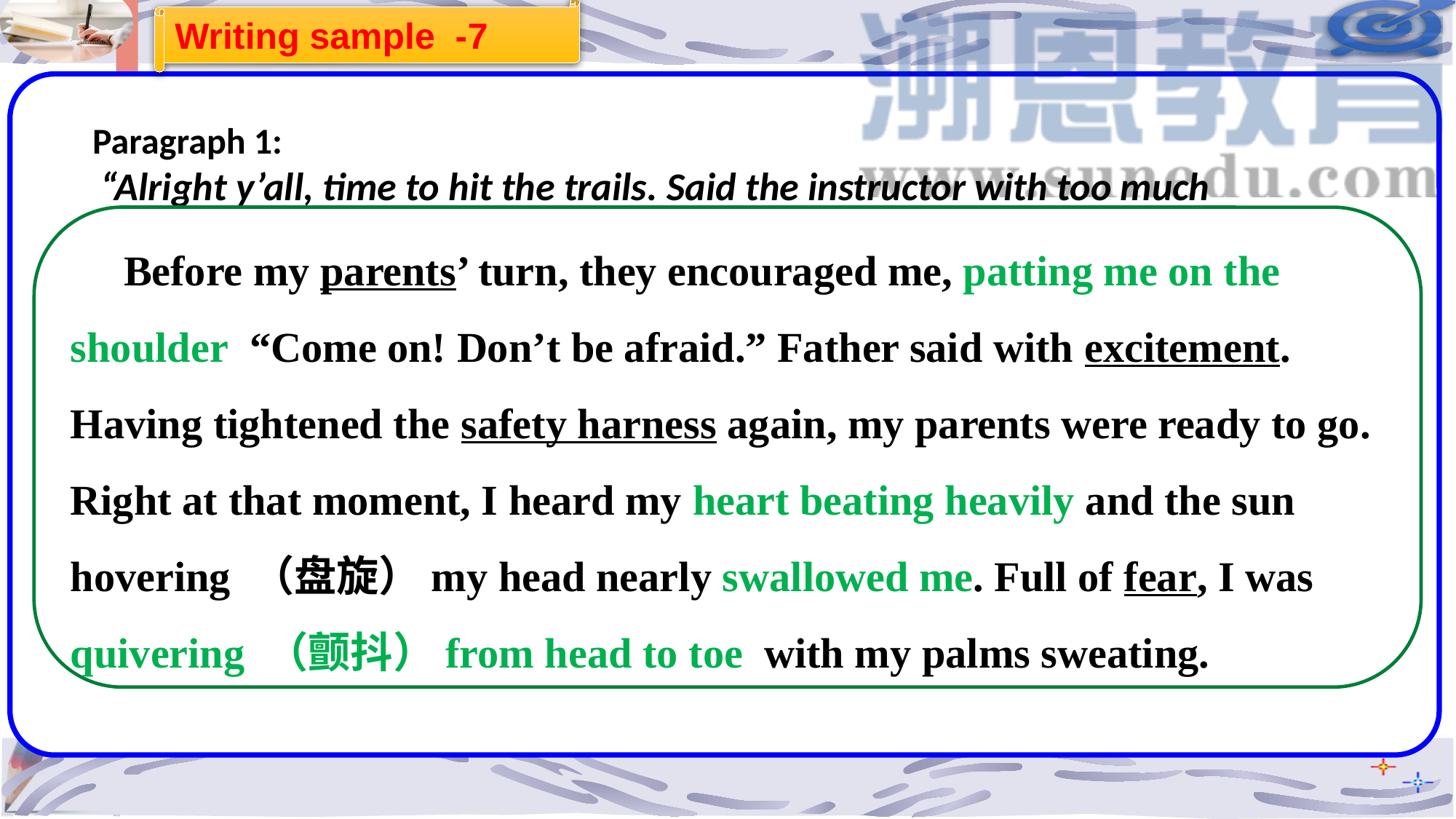

Writing sample  -7
Paragraph 1:
 “Alright y’all, time to hit the trails. Said the instructor with too much enthusiasm.
  Before my parents’ turn, they encouraged me, patting me on the shoulder. “Come on! Don’t be afraid.” Father said with excitement. Having tightened the safety harness again, my parents were ready to go. Right at that moment, I heard my heart beating heavily and the sun hovering （盘旋）my head nearly swallowed me. Full of fear, I was quivering （颤抖）from head to toe, with my palms sweating.
…